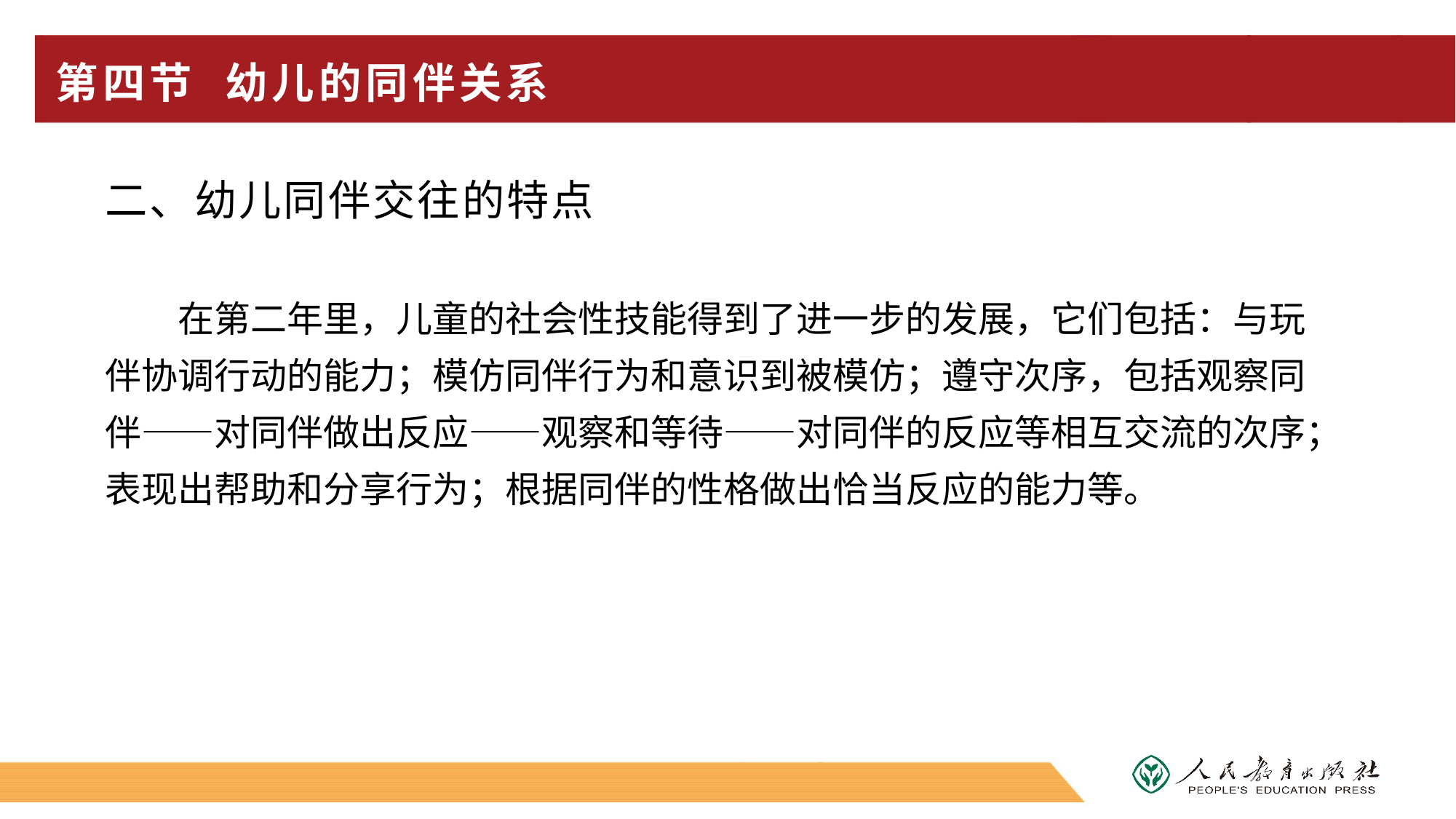

# 第四节  幼儿的同伴关系
二、幼儿同伴交往的特点
在第二年里，儿童的社会性技能得到了进一步的发展，它们包括：与玩伴协调行动的能力；模仿同伴行为和意识到被模仿；遵守次序，包括观察同伴——对同伴做出反应——观察和等待——对同伴的反应等相互交流的次序；表现出帮助和分享行为；根据同伴的性格做出恰当反应的能力等。